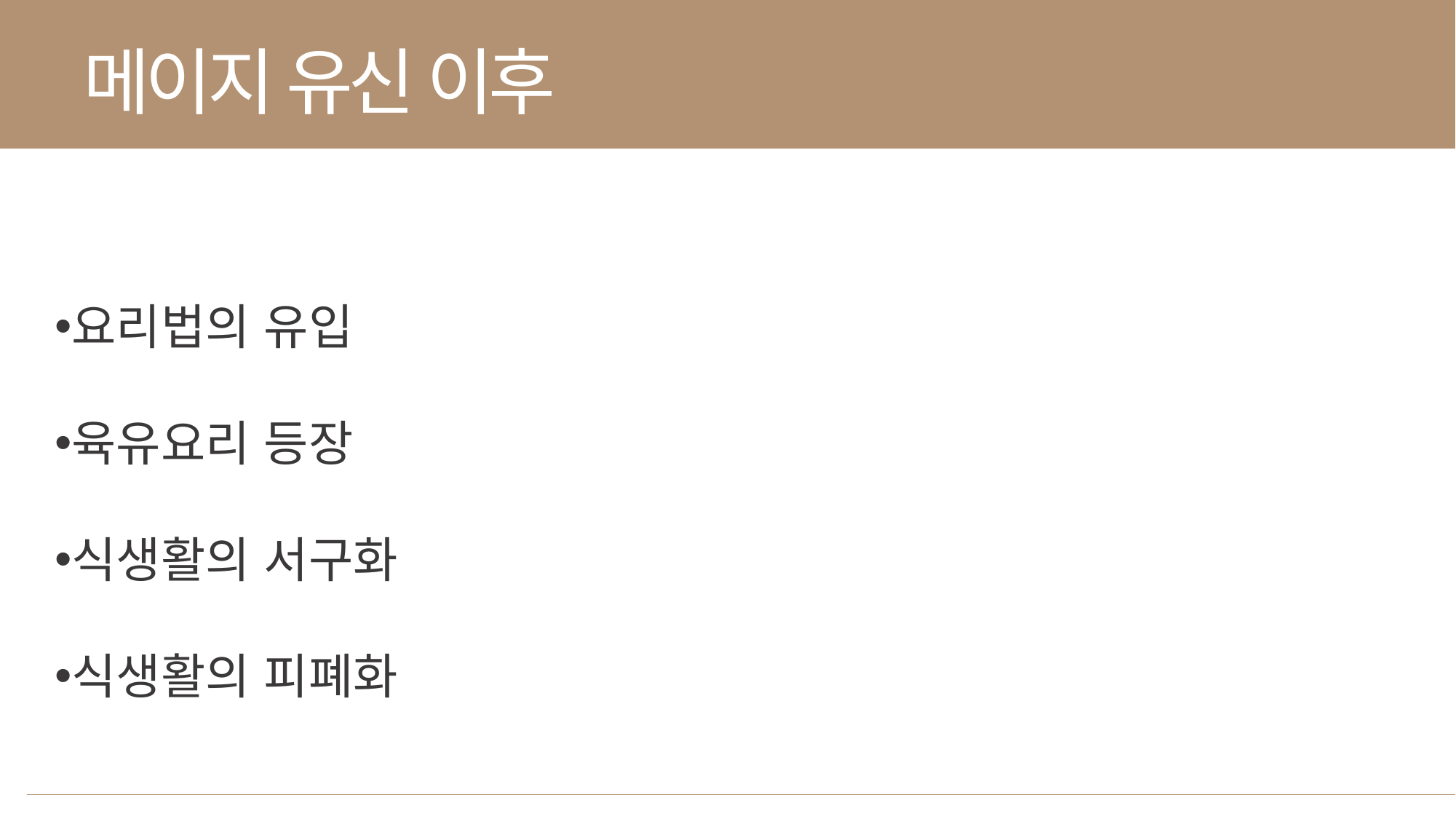

메이지 유신 이후
요리법의 유입

육유요리 등장

식생활의 서구화

식생활의 피폐화